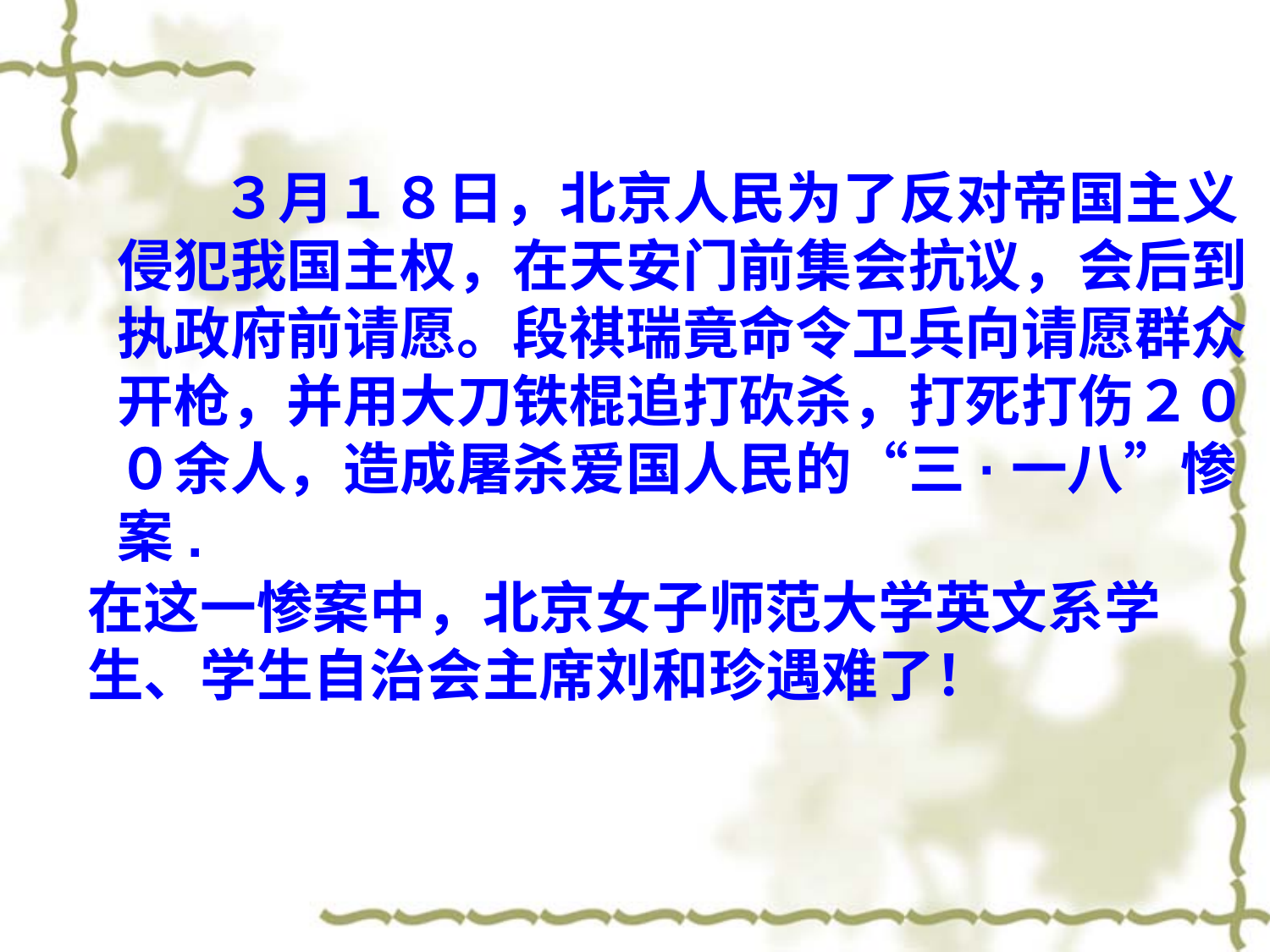

３月１８日，北京人民为了反对帝国主义侵犯我国主权，在天安门前集会抗议，会后到执政府前请愿。段祺瑞竟命令卫兵向请愿群众开枪，并用大刀铁棍追打砍杀，打死打伤２００余人，造成屠杀爱国人民的“三·一八”惨案.
在这一惨案中，北京女子师范大学英文系学生、学生自治会主席刘和珍遇难了！